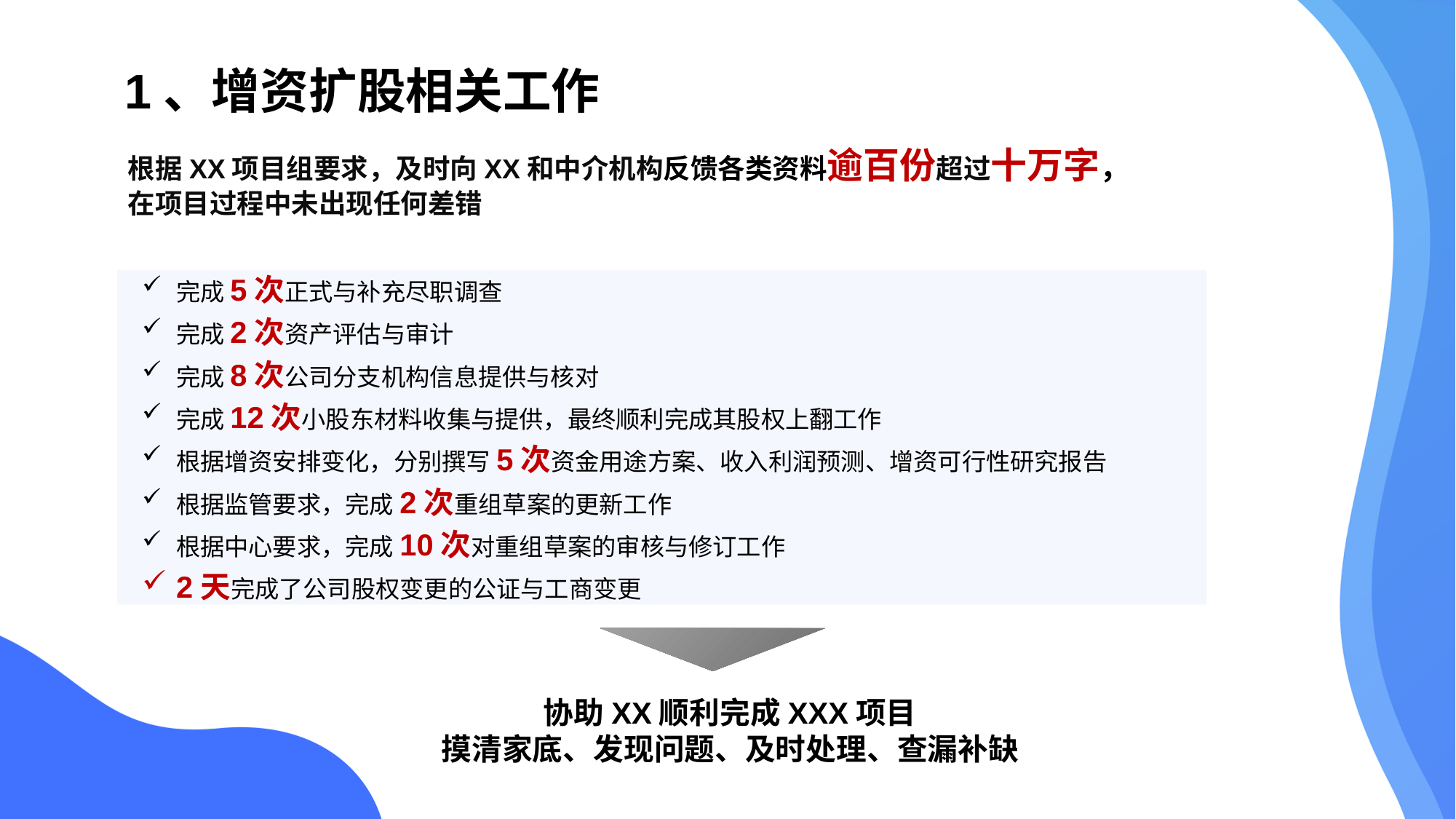

1、增资扩股相关工作
根据XX项目组要求，及时向XX和中介机构反馈各类资料逾百份超过十万字，在项目过程中未出现任何差错
完成5次正式与补充尽职调查
完成2次资产评估与审计
完成8次公司分支机构信息提供与核对
完成12次小股东材料收集与提供，最终顺利完成其股权上翻工作
根据增资安排变化，分别撰写5次资金用途方案、收入利润预测、增资可行性研究报告
根据监管要求，完成2次重组草案的更新工作
根据中心要求，完成10次对重组草案的审核与修订工作
2天完成了公司股权变更的公证与工商变更

协助XX顺利完成XXX项目
摸清家底、发现问题、及时处理、查漏补缺